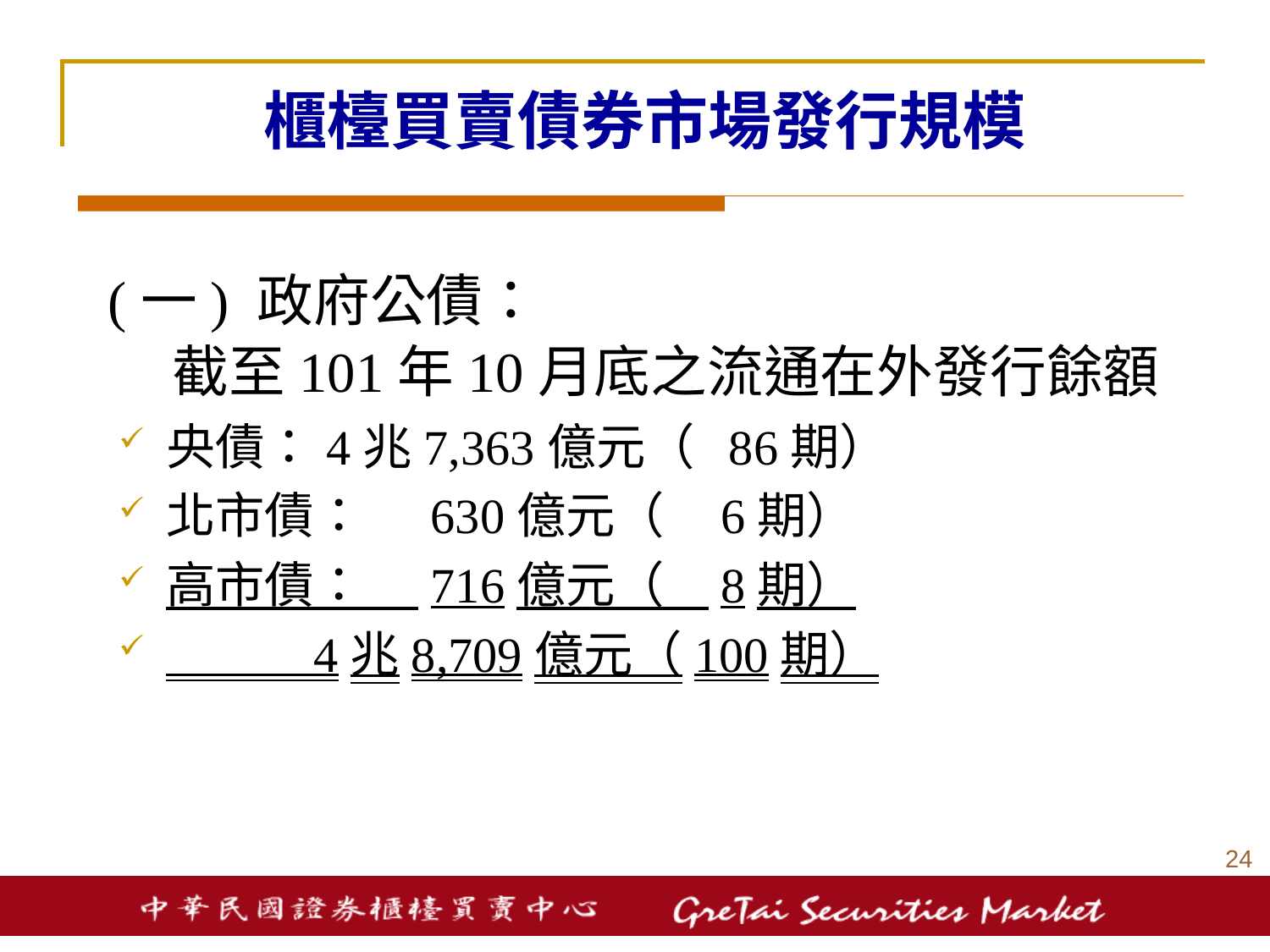

# 櫃檯買賣債券市場發行規模

(一) 政府公債：
    截至101年10月底之流通在外發行餘額
央債：4兆7,363億元（  86期）
北市債：     630億元（    6期）
高市債：     716億元（    8期）
            4兆8,709億元（100期）
24